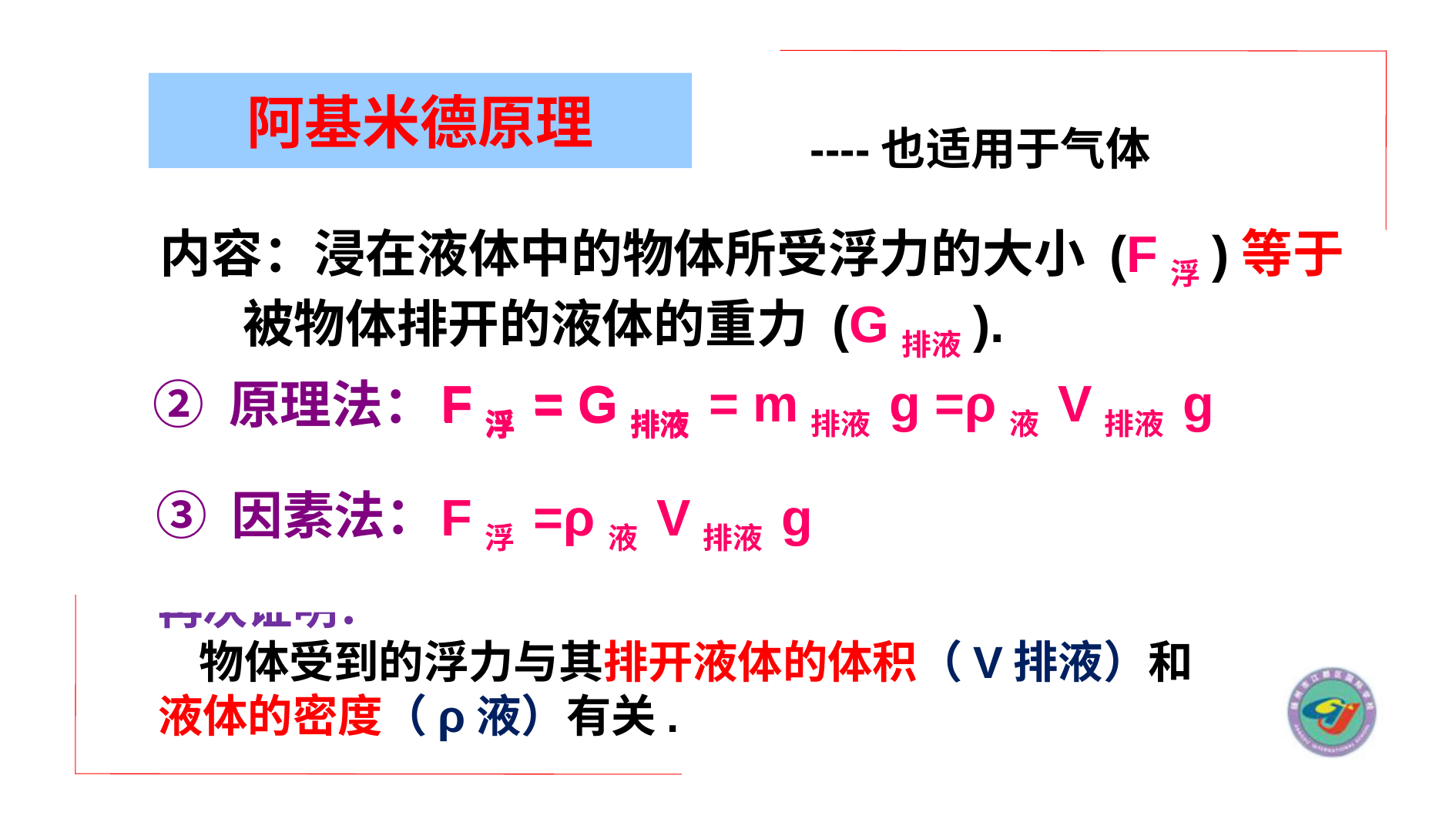

阿基米德原理
----也适用于气体
内容：浸在液体中的物体所受浮力的大小 (F浮)等于
      被物体排开的液体的重力 (G排液).
即: F浮 = G排液 = m排液 g =ρ液 V排液 g
即: F浮 = G排液
 ② 原理法：
 ③ 因素法：
即: F浮 =ρ液 V排液 g
再次证明：
   物体受到的浮力与其排开液体的体积（V排液）和
液体的密度（ρ液）有关.